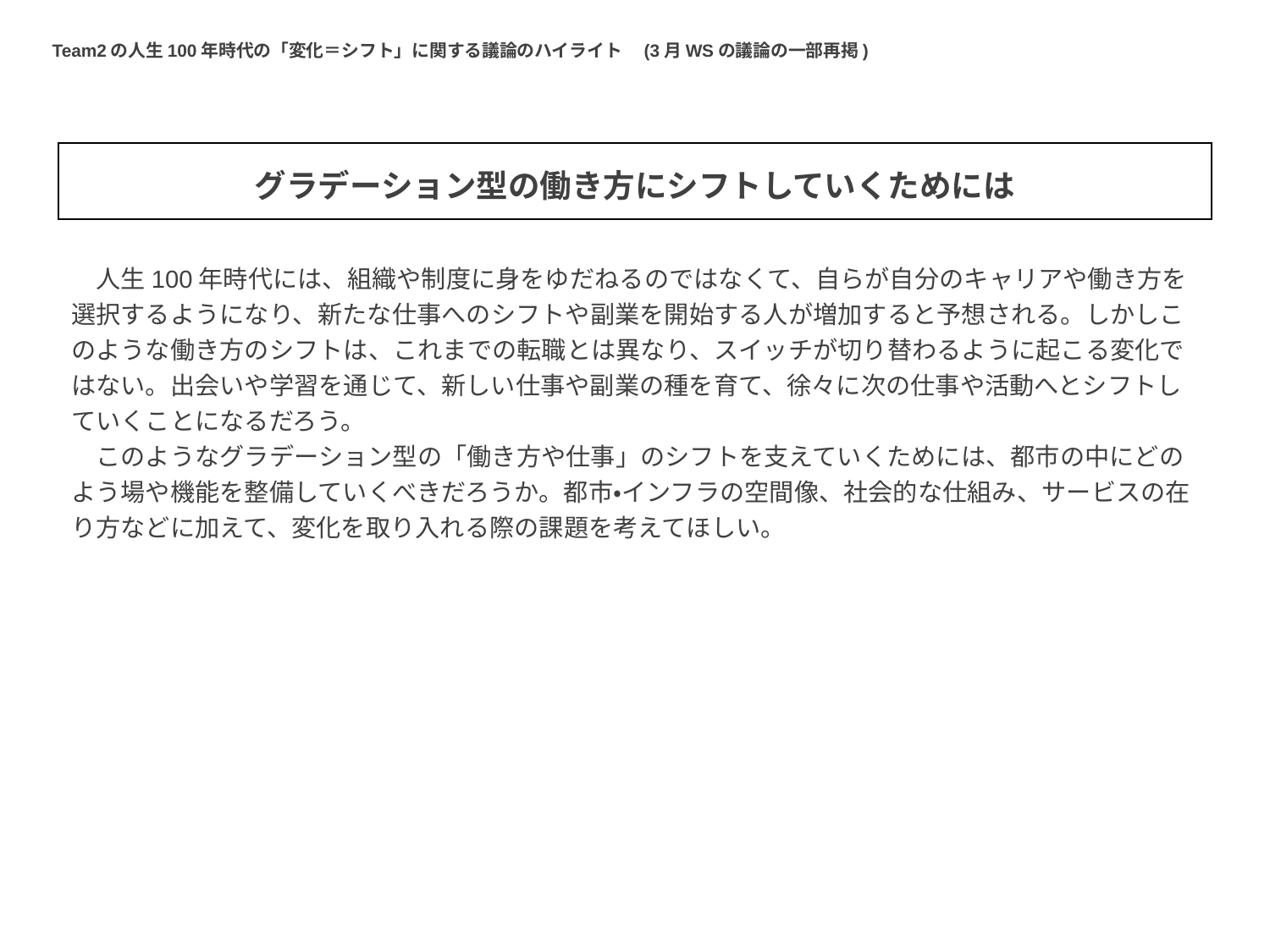

Team2の人生100年時代の「変化＝シフト」に関する議論のハイライト　(3月WSの議論の一部再掲)
グラデーション型の働き方にシフトしていくためには
# 人生100年時代には、組織や制度に身をゆだねるのではなくて、自らが自分のキャリアや働き方を選択するようになり、新たな仕事へのシフトや副業を開始する人が増加すると予想される。しかしこのような働き方のシフトは、これまでの転職とは異なり、スイッチが切り替わるように起こる変化ではない。出会いや学習を通じて、新しい仕事や副業の種を育て、徐々に次の仕事や活動へとシフトしていくことになるだろう。 　このようなグラデーション型の「働き方や仕事」のシフトを支えていくためには、都市の中にどのよう場や機能を整備していくべきだろうか。都市・インフラの空間像、社会的な仕組み、サービスの在り方などに加えて、変化を取り入れる際の課題を考えてほしい。